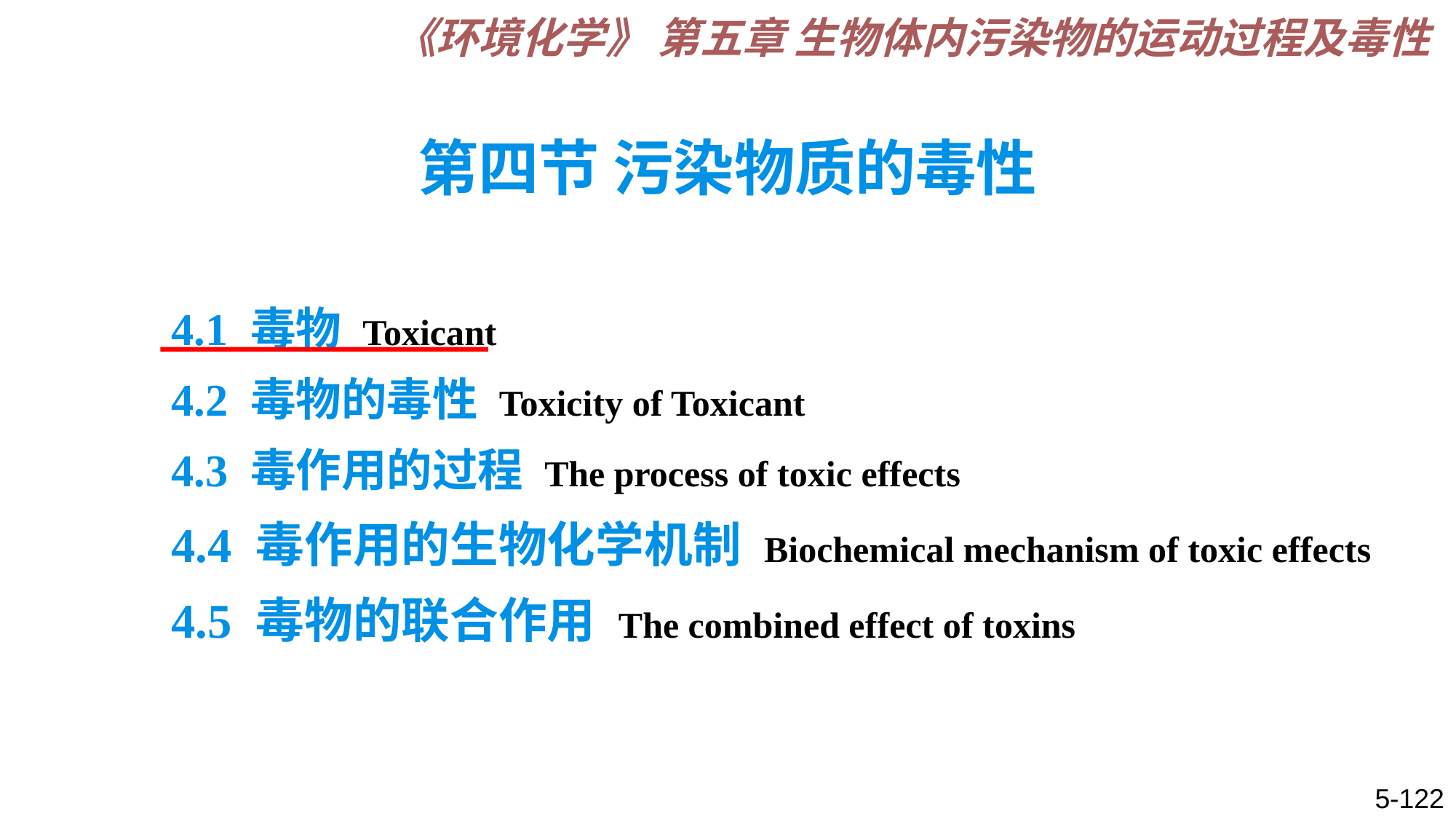

《环境化学》 第五章 生物体内污染物的运动过程及毒性
# 第四节 污染物质的毒性
4.1 毒物 Toxicant
4.2 毒物的毒性 Toxicity of Toxicant
4.3 毒作用的过程 The process of toxic effects
4.4 毒作用的生物化学机制 Biochemical mechanism of toxic effects
4.5 毒物的联合作用 The combined effect of toxins

5-122